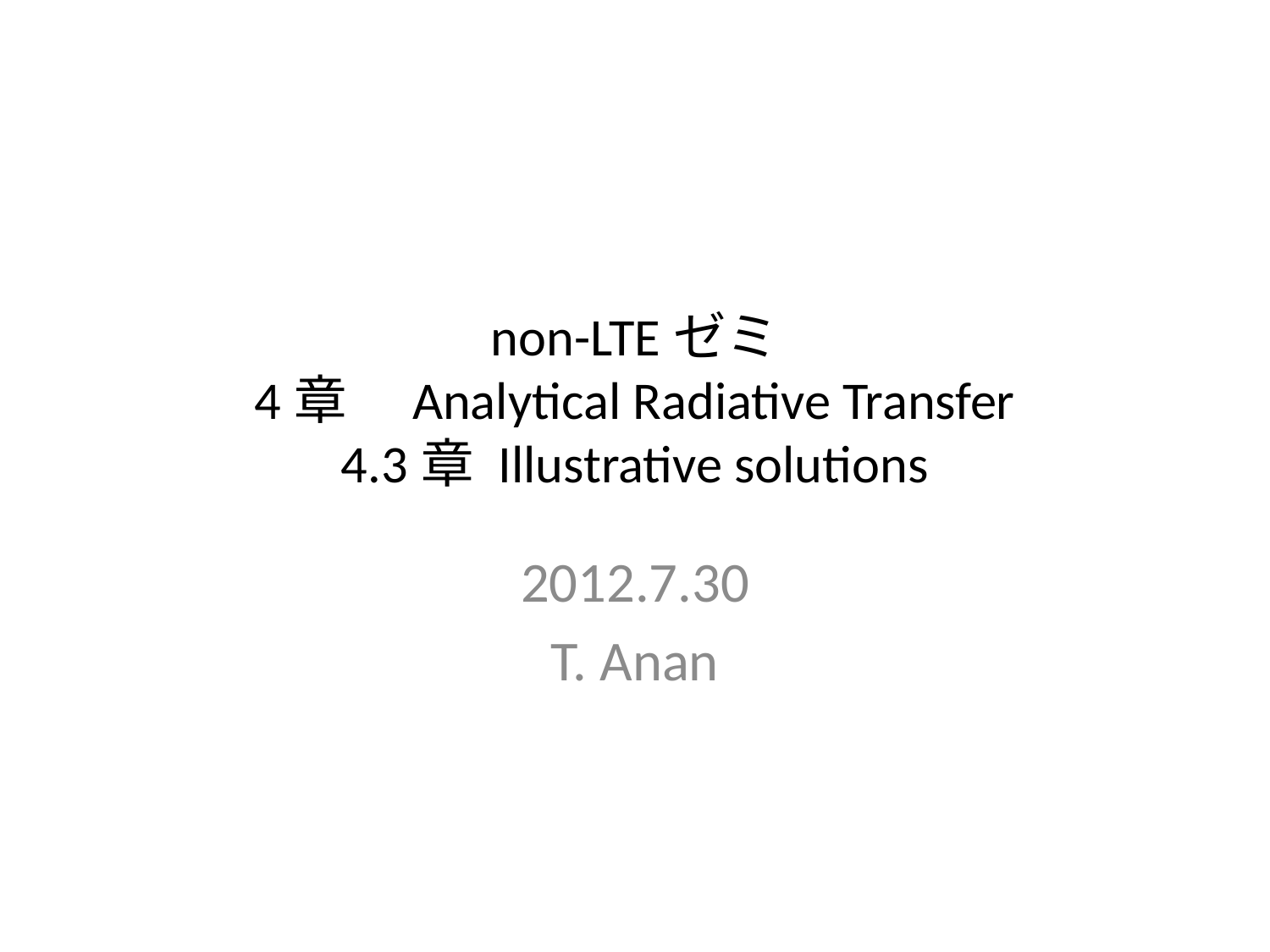

# non-LTEゼミ 4章　Analytical Radiative Transfer 4.3章 Illustrative solutions
2012.7.30
T. Anan